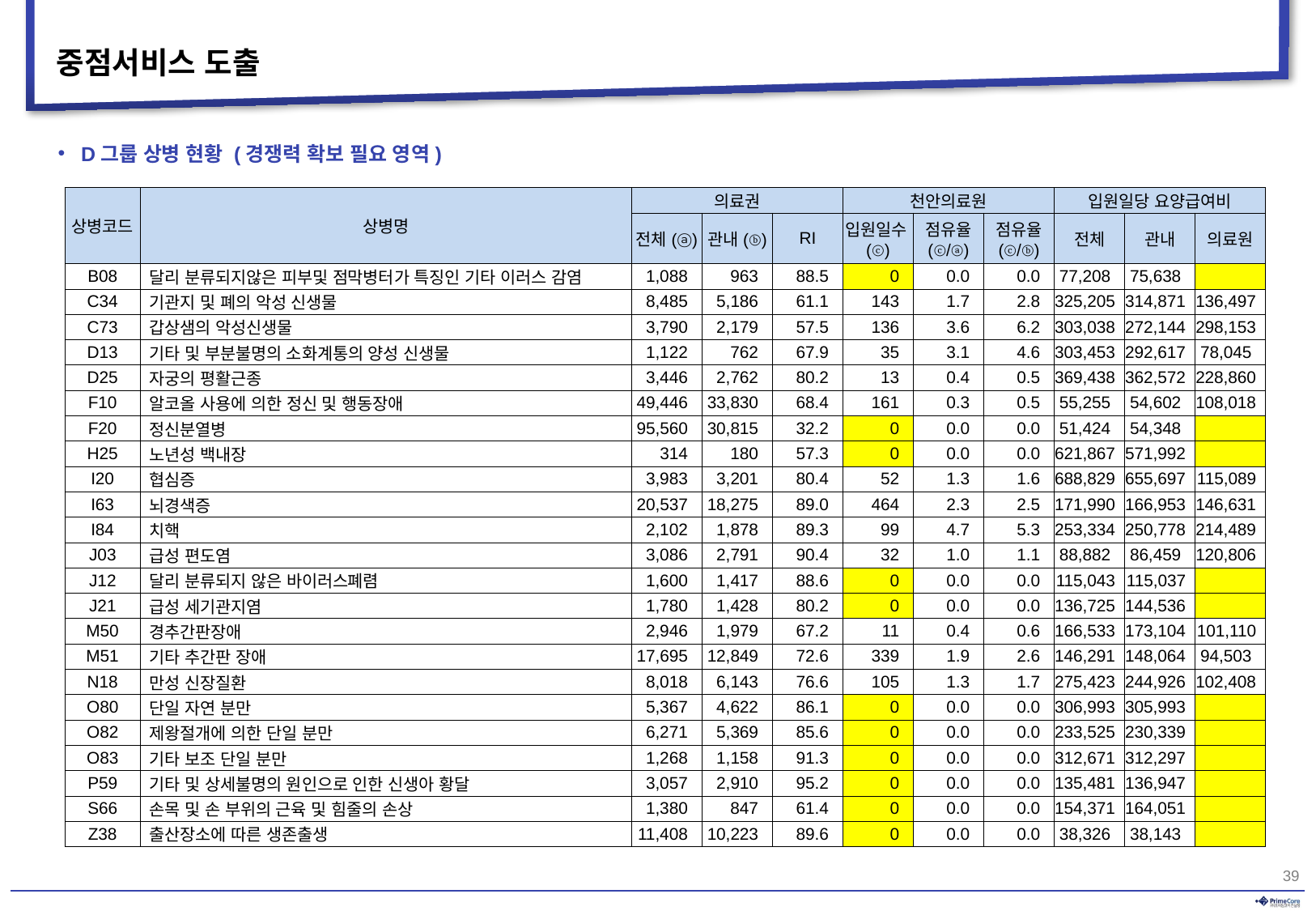

# 중점서비스 도출
D그룹 상병 현황 (경쟁력 확보 필요 영역)

| 상병코드 | 상병명 | 의료권 |  |  | 천안의료원 |  |  | 입원일당 요양급여비 |  |  |
| --- | --- | --- | --- | --- | --- | --- | --- | --- | --- | --- |
|  |  | 전체(ⓐ) | 관내(ⓑ) | RI | 입원일수(ⓒ) | 점유율 (ⓒ/ⓐ) | 점유율 (ⓒ/ⓑ) | 전체 | 관내 | 의료원 |
| B08 | 달리 분류되지않은 피부및 점막병터가 특징인 기타 이러스 감염 | 1,088 | 963 | 88.5 | 0 | 0.0 | 0.0 | 77,208 | 75,638 |  |
| C34 | 기관지 및 폐의 악성 신생물 | 8,485 | 5,186 | 61.1 | 143 | 1.7 | 2.8 | 325,205 | 314,871 | 136,497 |
| C73 | 갑상샘의 악성신생물 | 3,790 | 2,179 | 57.5 | 136 | 3.6 | 6.2 | 303,038 | 272,144 | 298,153 |
| D13 | 기타 및 부분불명의 소화계통의 양성 신생물 | 1,122 | 762 | 67.9 | 35 | 3.1 | 4.6 | 303,453 | 292,617 | 78,045 |
| D25 | 자궁의 평활근종 | 3,446 | 2,762 | 80.2 | 13 | 0.4 | 0.5 | 369,438 | 362,572 | 228,860 |
| F10 | 알코올 사용에 의한 정신 및 행동장애 | 49,446 | 33,830 | 68.4 | 161 | 0.3 | 0.5 | 55,255 | 54,602 | 108,018 |
| F20 | 정신분열병 | 95,560 | 30,815 | 32.2 | 0 | 0.0 | 0.0 | 51,424 | 54,348 |  |
| H25 | 노년성 백내장 | 314 | 180 | 57.3 | 0 | 0.0 | 0.0 | 621,867 | 571,992 |  |
| I20 | 협심증 | 3,983 | 3,201 | 80.4 | 52 | 1.3 | 1.6 | 688,829 | 655,697 | 115,089 |
| I63 | 뇌경색증 | 20,537 | 18,275 | 89.0 | 464 | 2.3 | 2.5 | 171,990 | 166,953 | 146,631 |
| I84 | 치핵 | 2,102 | 1,878 | 89.3 | 99 | 4.7 | 5.3 | 253,334 | 250,778 | 214,489 |
| J03 | 급성 편도염 | 3,086 | 2,791 | 90.4 | 32 | 1.0 | 1.1 | 88,882 | 86,459 | 120,806 |
| J12 | 달리 분류되지 않은 바이러스폐렴 | 1,600 | 1,417 | 88.6 | 0 | 0.0 | 0.0 | 115,043 | 115,037 |  |
| J21 | 급성 세기관지염 | 1,780 | 1,428 | 80.2 | 0 | 0.0 | 0.0 | 136,725 | 144,536 |  |
| M50 | 경추간판장애 | 2,946 | 1,979 | 67.2 | 11 | 0.4 | 0.6 | 166,533 | 173,104 | 101,110 |
| M51 | 기타 추간판 장애 | 17,695 | 12,849 | 72.6 | 339 | 1.9 | 2.6 | 146,291 | 148,064 | 94,503 |
| N18 | 만성 신장질환 | 8,018 | 6,143 | 76.6 | 105 | 1.3 | 1.7 | 275,423 | 244,926 | 102,408 |
| O80 | 단일 자연 분만 | 5,367 | 4,622 | 86.1 | 0 | 0.0 | 0.0 | 306,993 | 305,993 |  |
| O82 | 제왕절개에 의한 단일 분만 | 6,271 | 5,369 | 85.6 | 0 | 0.0 | 0.0 | 233,525 | 230,339 |  |
| O83 | 기타 보조 단일 분만 | 1,268 | 1,158 | 91.3 | 0 | 0.0 | 0.0 | 312,671 | 312,297 |  |
| P59 | 기타 및 상세불명의 원인으로 인한 신생아 황달 | 3,057 | 2,910 | 95.2 | 0 | 0.0 | 0.0 | 135,481 | 136,947 |  |
| S66 | 손목 및 손 부위의 근육 및 힘줄의 손상 | 1,380 | 847 | 61.4 | 0 | 0.0 | 0.0 | 154,371 | 164,051 |  |
| Z38 | 출산장소에 따른 생존출생 | 11,408 | 10,223 | 89.6 | 0 | 0.0 | 0.0 | 38,326 | 38,143 |  |